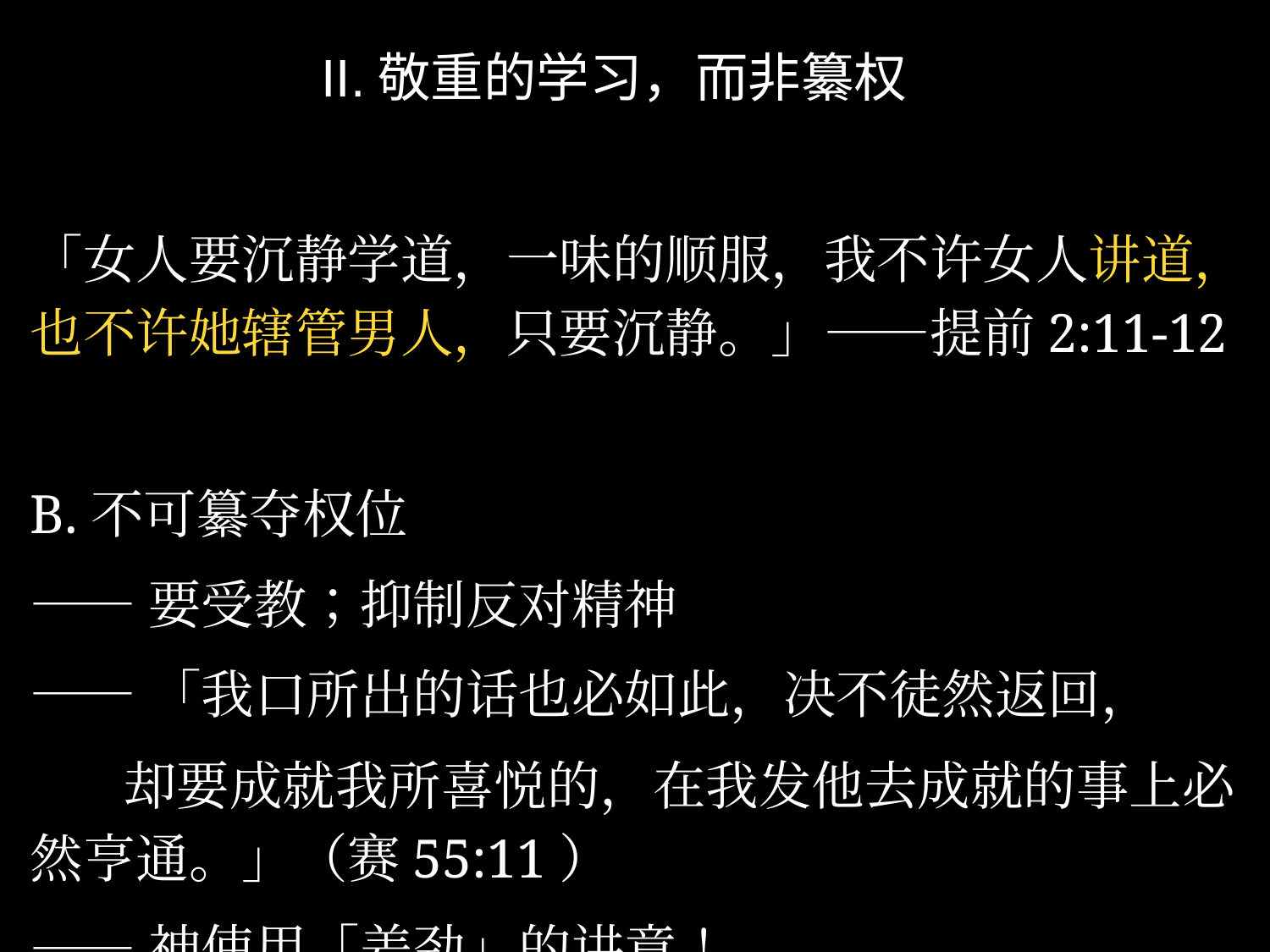

II.敬重的学习，而非纂权

「女人要沉静学道，一味的顺服，我不许女人讲道，也不许她辖管男人，只要沉静。」——提前2:11-12

B.不可纂夺权位
——要受教；抑制反对精神
——「我口所出的话也必如此，决不徒然返回，
      却要成就我所喜悦的，在我发他去成就的事上必然亨通。」（赛55:11）
——神使用「差劲」的讲章！
61